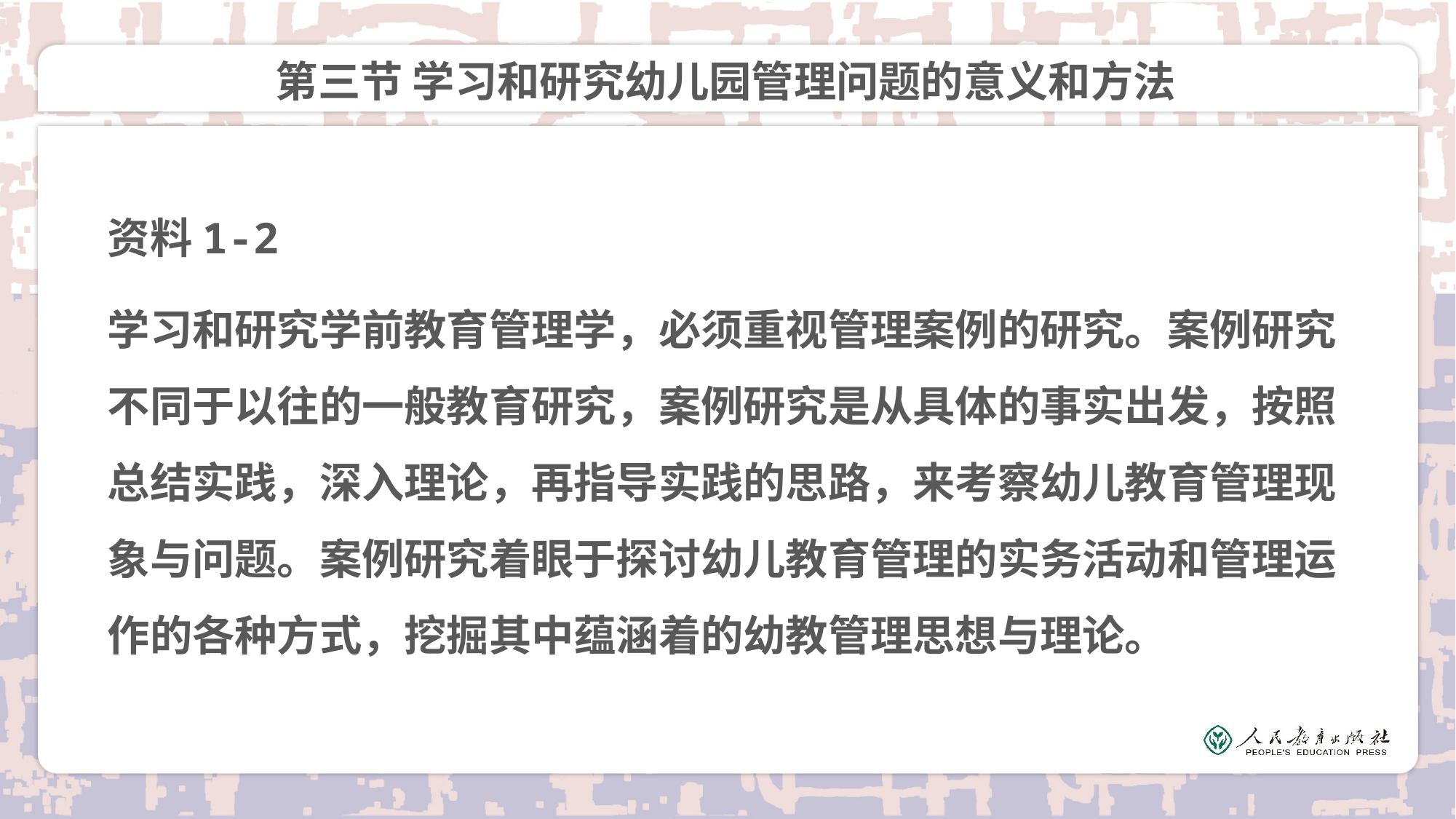

# 第三节 学习和研究幼儿园管理问题的意义和方法
资料1-2
学习和研究学前教育管理学，必须重视管理案例的研究。案例研究不同于以往的一般教育研究，案例研究是从具体的事实出发，按照总结实践，深入理论，再指导实践的思路，来考察幼儿教育管理现象与问题。案例研究着眼于探讨幼儿教育管理的实务活动和管理运作的各种方式，挖掘其中蕴涵着的幼教管理思想与理论。